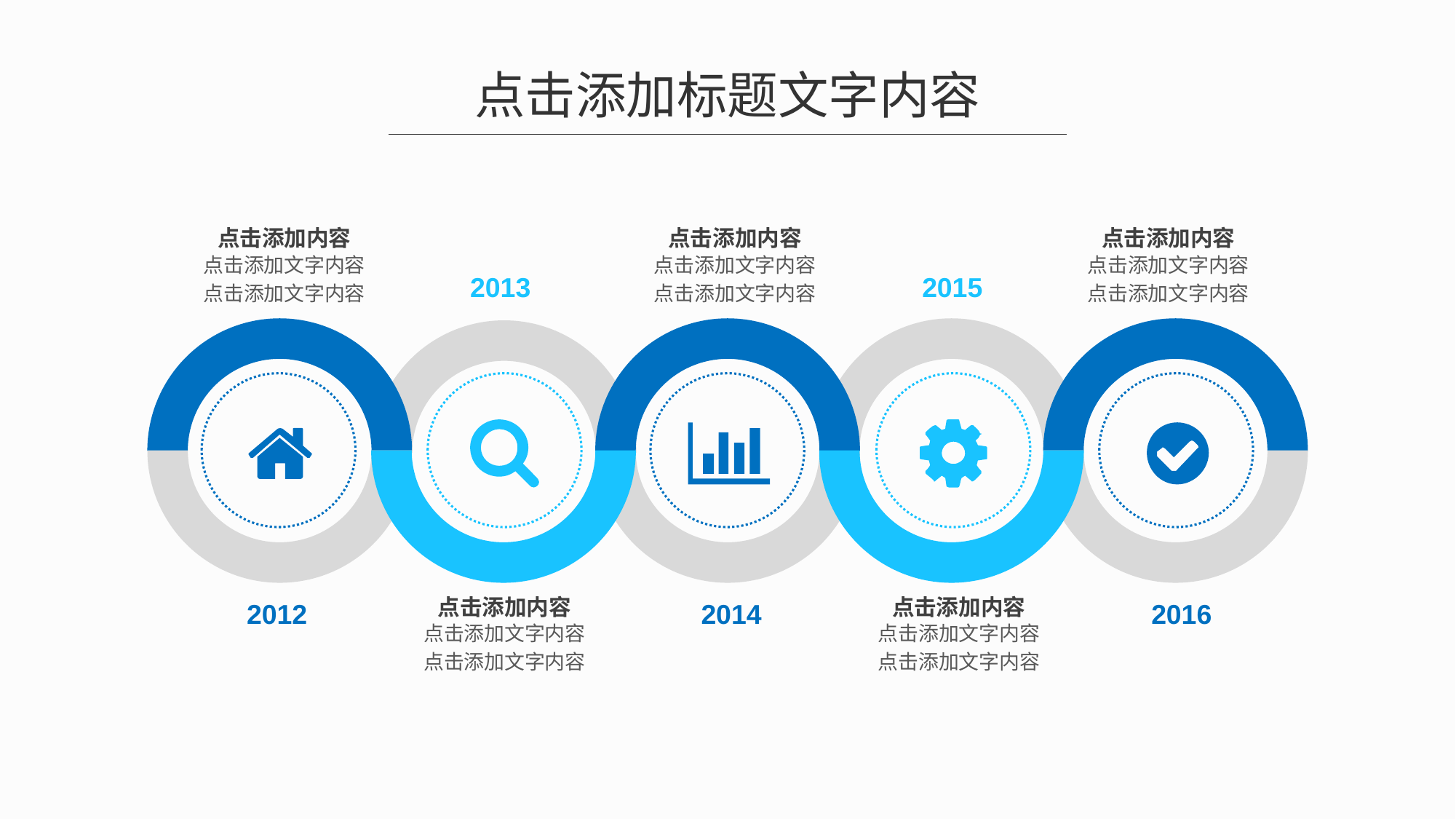

点击添加标题文字内容
点击添加内容
点击添加文字内容
点击添加文字内容
点击添加内容
点击添加文字内容
点击添加文字内容
点击添加内容
点击添加文字内容
点击添加文字内容
2013
2015

点击添加内容
点击添加文字内容
点击添加文字内容
点击添加内容
点击添加文字内容
点击添加文字内容
2012
2014
2016